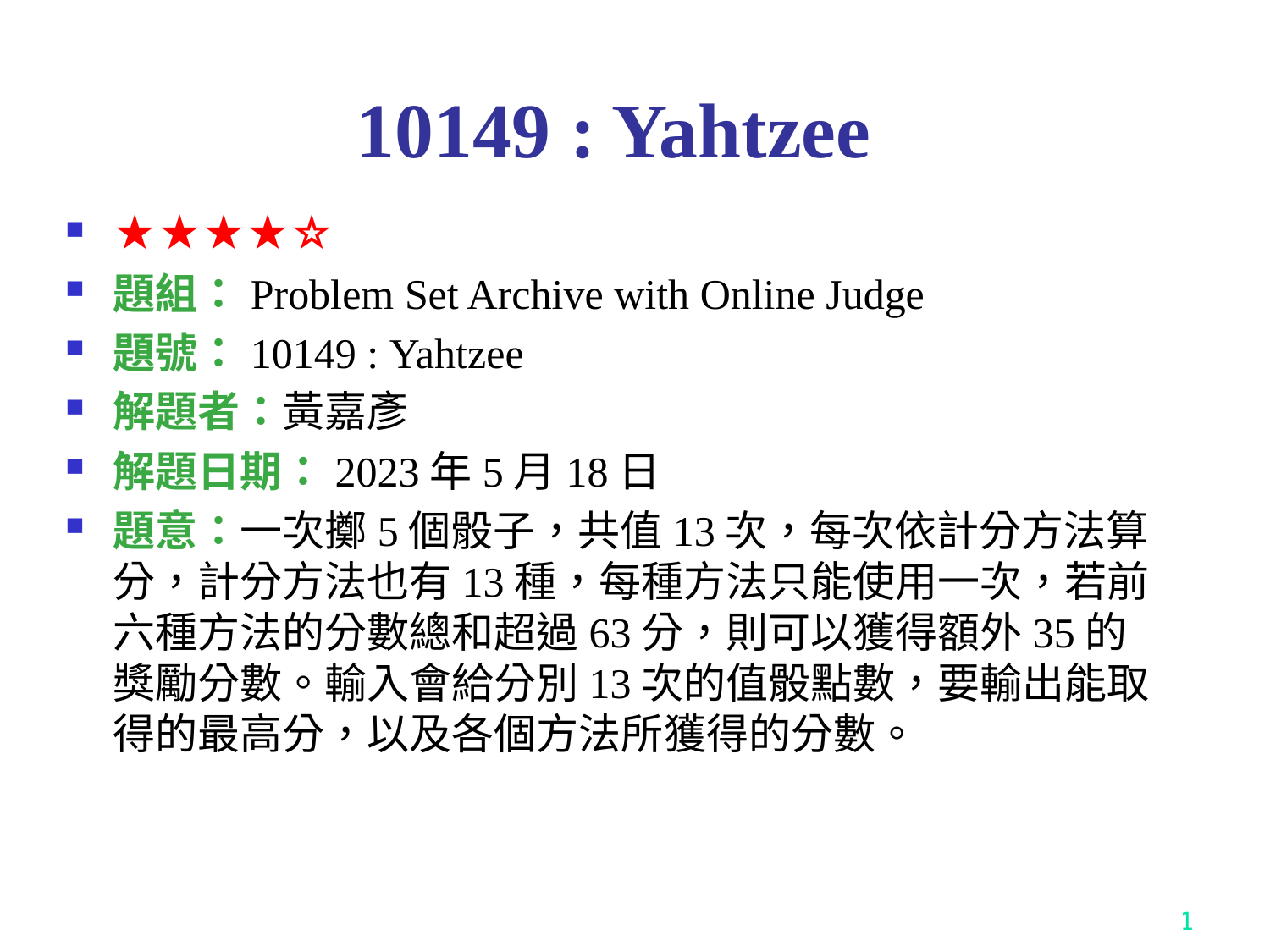

# 10149 : Yahtzee
★★★★☆
題組：Problem Set Archive with Online Judge
題號：10149 : Yahtzee
解題者：黃嘉彥
解題日期：2023年5月18日
題意：一次擲5個骰子，共值13次，每次依計分方法算分，計分方法也有13種，每種方法只能使用一次，若前六種方法的分數總和超過63分，則可以獲得額外35的獎勵分數。輸入會給分別13次的值骰點數，要輸出能取得的最高分，以及各個方法所獲得的分數。
1